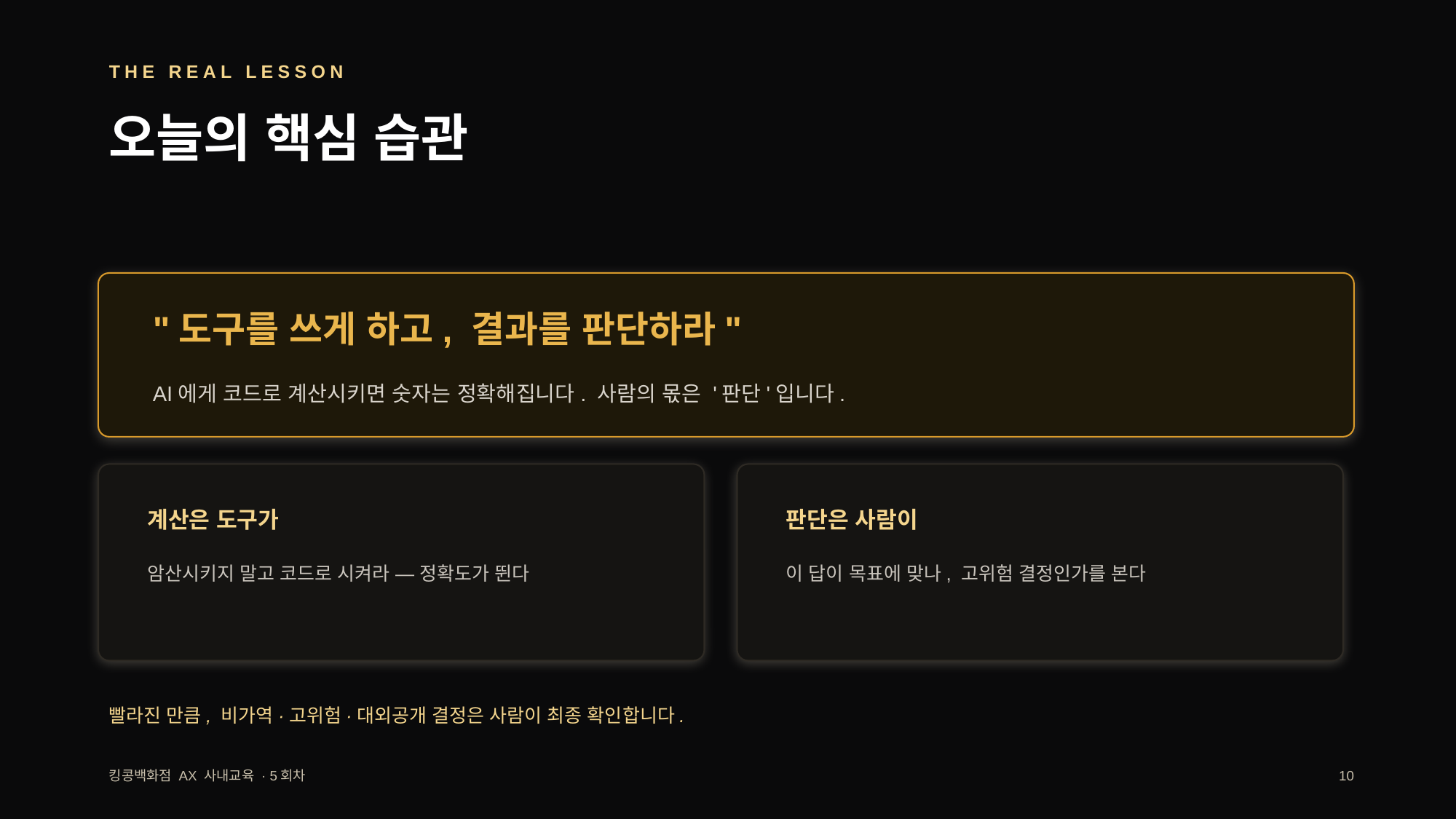

THE REAL LESSON
오늘의 핵심 습관

"도구를 쓰게 하고, 결과를 판단하라"
AI에게 코드로 계산시키면 숫자는 정확해집니다. 사람의 몫은 '판단'입니다.

계산은 도구가
판단은 사람이
암산시키지 말고 코드로 시켜라 — 정확도가 뛴다
이 답이 목표에 맞나, 고위험 결정인가를 본다
빨라진 만큼, 비가역·고위험·대외공개 결정은 사람이 최종 확인합니다.
킹콩백화점 AX 사내교육 · 5회차
10